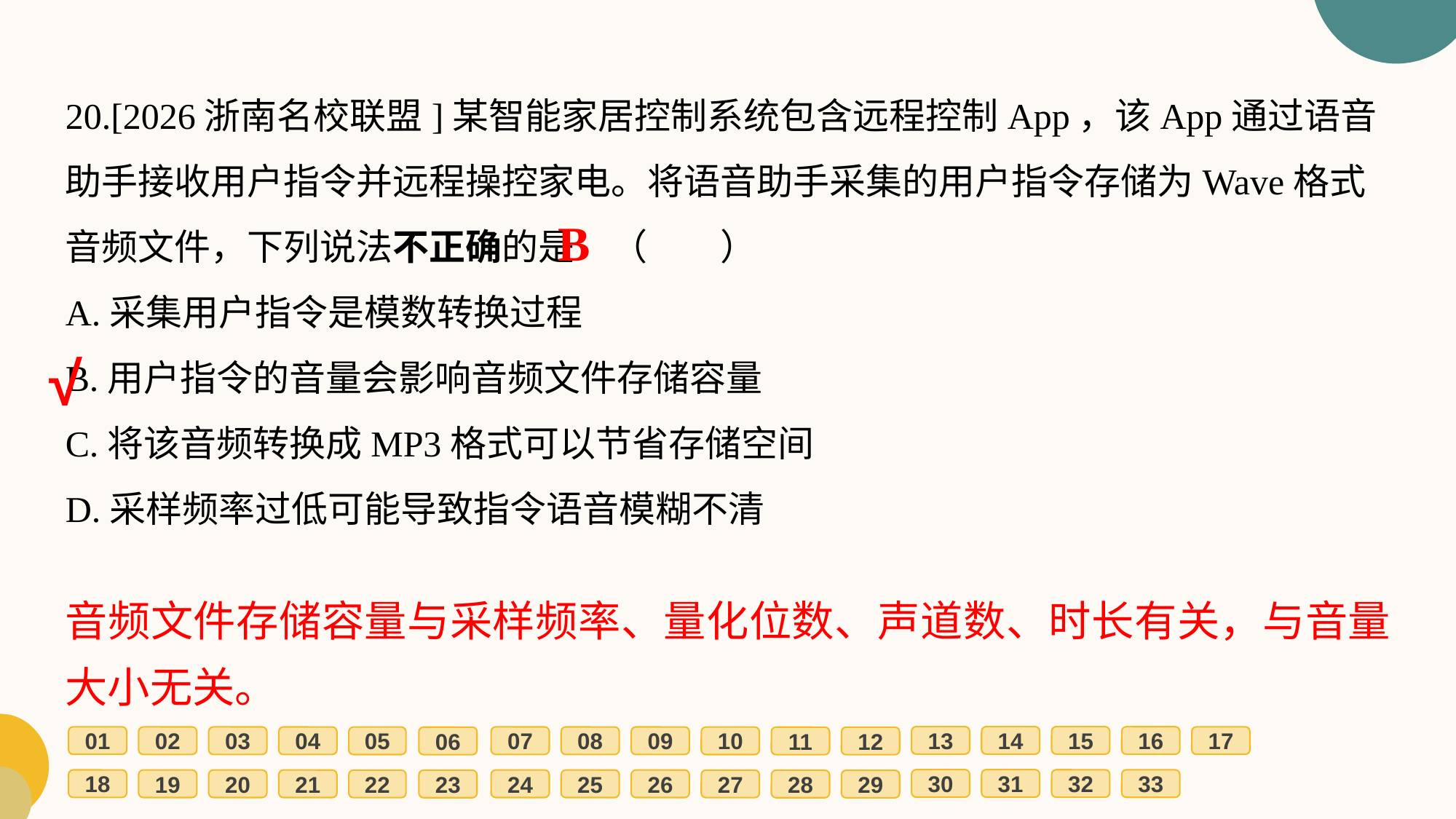

20.[2026浙南名校联盟]某智能家居控制系统包含远程控制App，该App通过语音助手接收用户指令并远程操控家电。将语音助手采集的用户指令存储为Wave格式音频文件，下列说法不正确的是	（　　）
A.采集用户指令是模数转换过程
B.用户指令的音量会影响音频文件存储容量
C.将该音频转换成MP3格式可以节省存储空间
D.采样频率过低可能导致指令语音模糊不清
B
√
音频文件存储容量与采样频率、量化位数、声道数、时长有关，与音量大小无关。